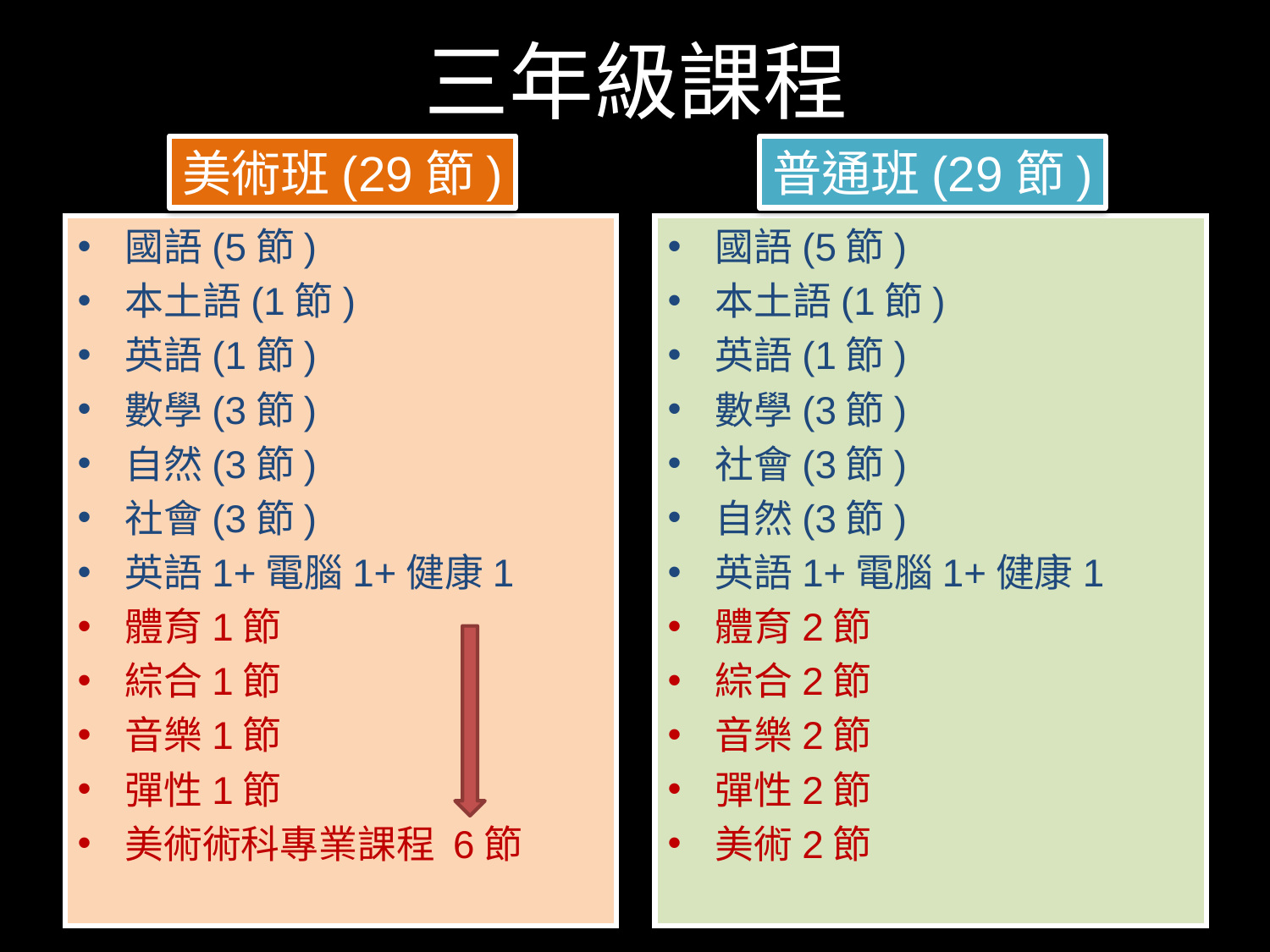

# 三年級課程
美術班(29節)
普通班(29節)
國語(5節)
本土語(1節)
英語(1節)
數學(3節)
自然(3節)
社會(3節)
英語1+電腦1+健康1
體育1節
綜合1節
音樂1節
彈性1節
美術術科專業課程 6節

國語(5節)
本土語(1節)
英語(1節)
數學(3節)
社會(3節)
自然(3節)
英語1+電腦1+健康1
體育2節
綜合2節
音樂2節
彈性2節
美術2節